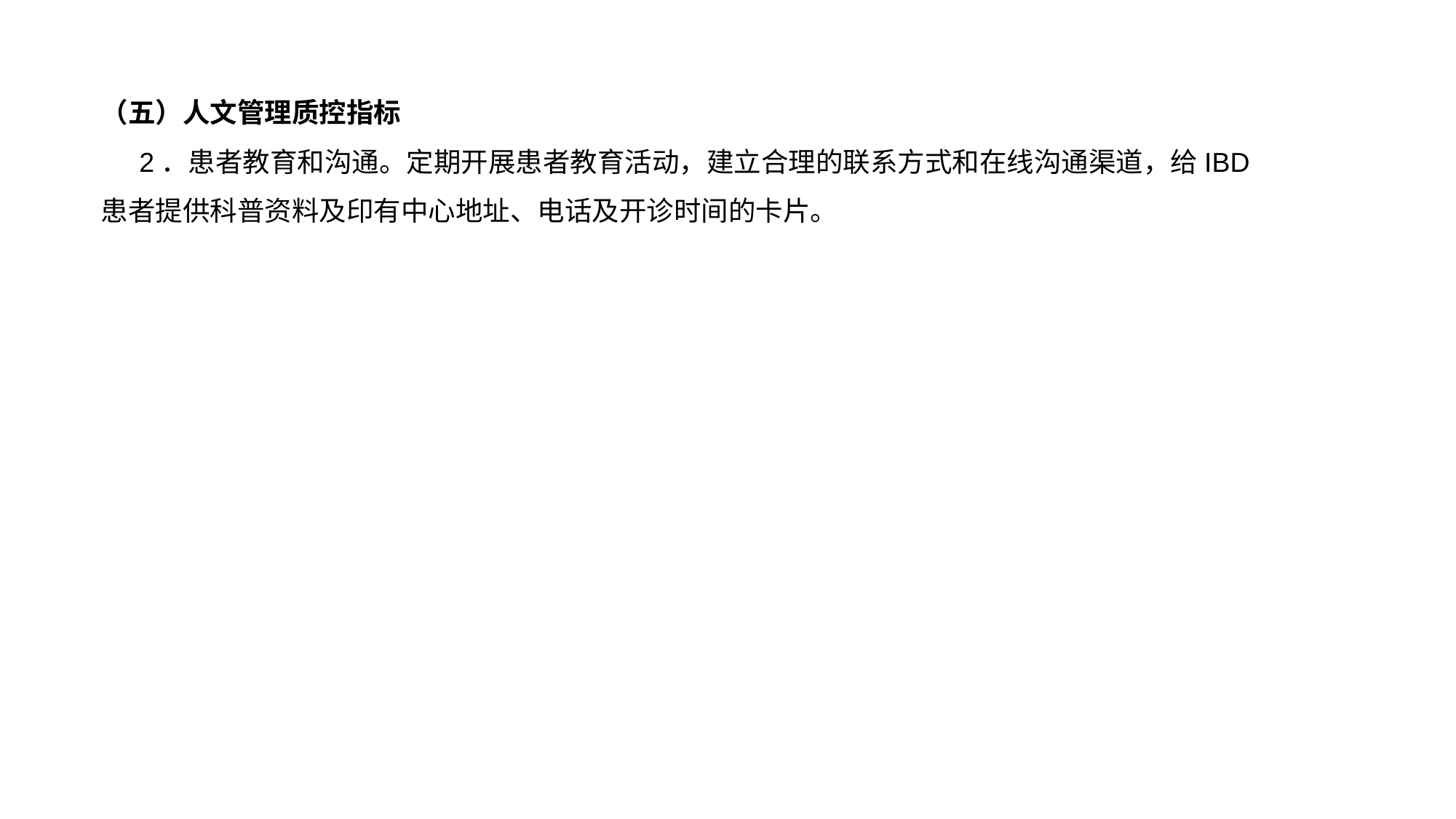

（五）人文管理质控指标
     2．患者教育和沟通。定期开展患者教育活动，建立合理的联系方式和在线沟通渠道，给IBD患者提供科普资料及印有中心地址、电话及开诊时间的卡片。